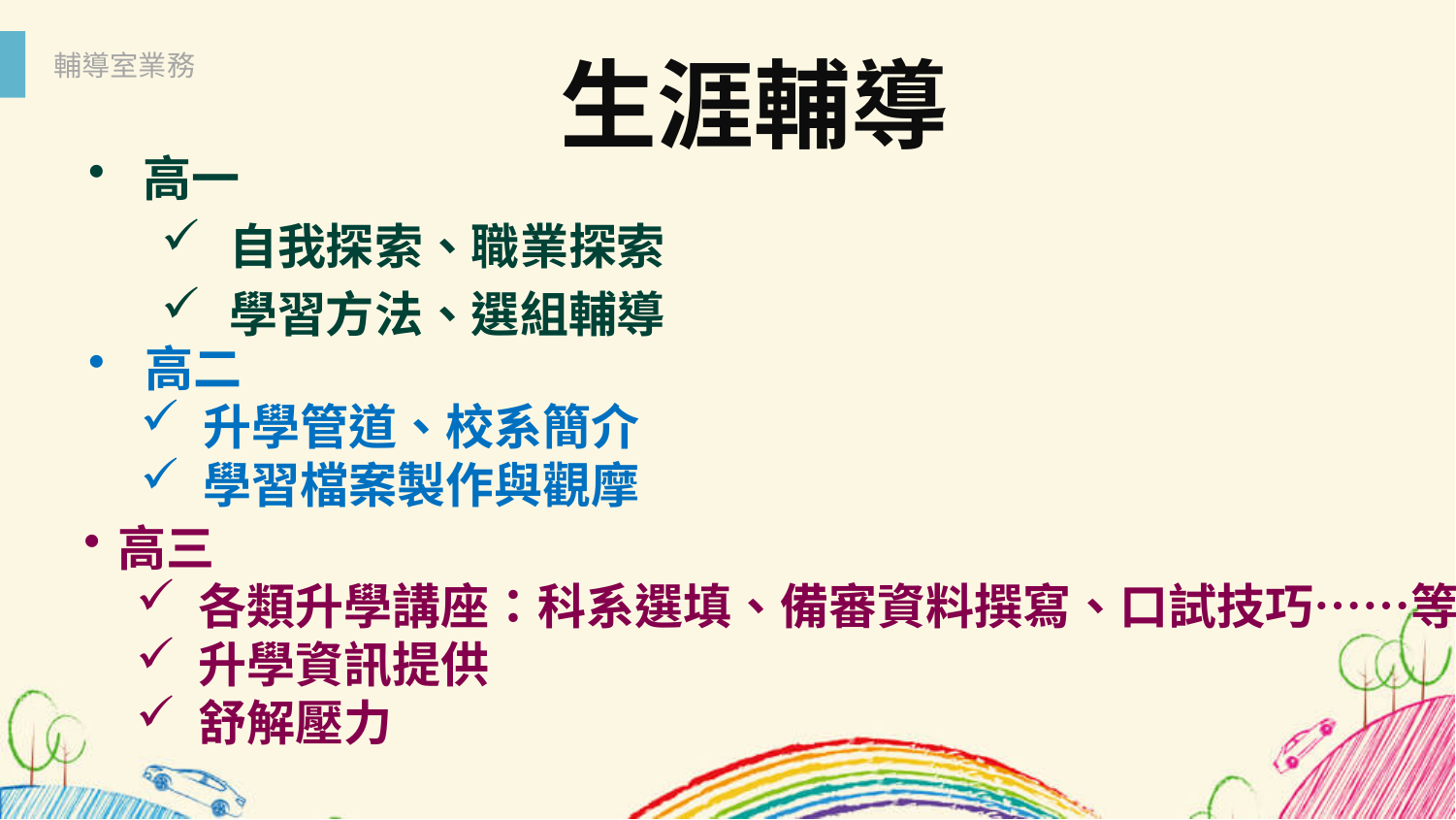

生涯輔導

輔導室業務
高一
 自我探索、職業探索
 學習方法、選組輔導
 高二
 升學管道、校系簡介
 學習檔案製作與觀摩
高三
 各類升學講座：科系選填、備審資料撰寫、口試技巧……等
 升學資訊提供
 舒解壓力